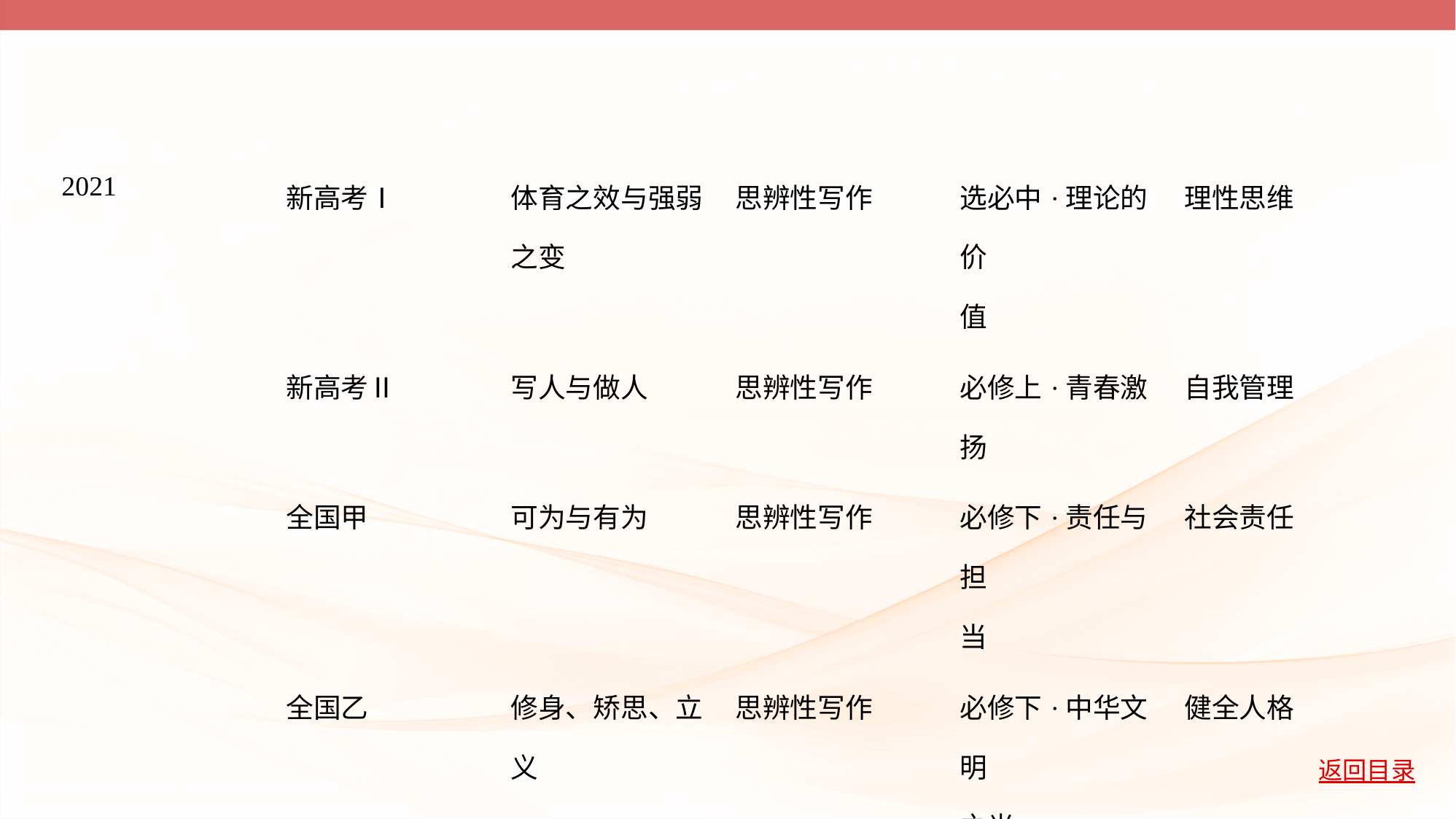

| 2021 | 新高考Ⅰ | 体育之效与强弱 之变 | 思辨性写作 | 选必中·理论的价 值 | 理性思维 |
| --- | --- | --- | --- | --- | --- |
|  | 新高考Ⅱ | 写人与做人 | 思辨性写作 | 必修上·青春激扬 | 自我管理 |
|  | 全国甲 | 可为与有为 | 思辨性写作 | 必修下·责任与担 当 | 社会责任 |
|  | 全国乙 | 修身、矫思、立 义 | 思辨性写作 | 必修下·中华文明 之光 | 健全人格 |